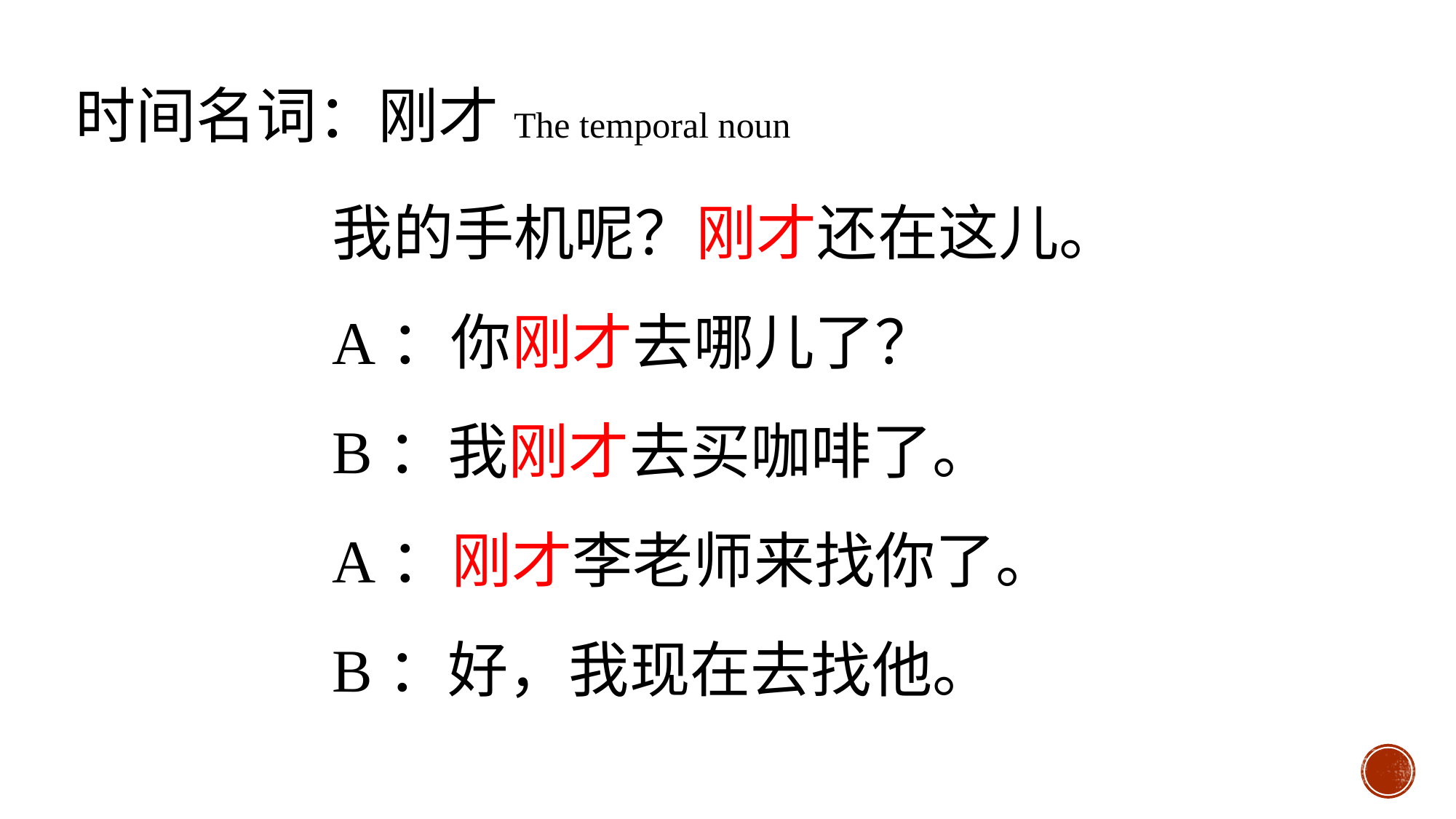

时间名词：刚才The temporal noun
我的手机呢？刚才还在这儿。
A：你刚才去哪儿了？
B：我刚才去买咖啡了。
A：刚才李老师来找你了。
B：好，我现在去找他。